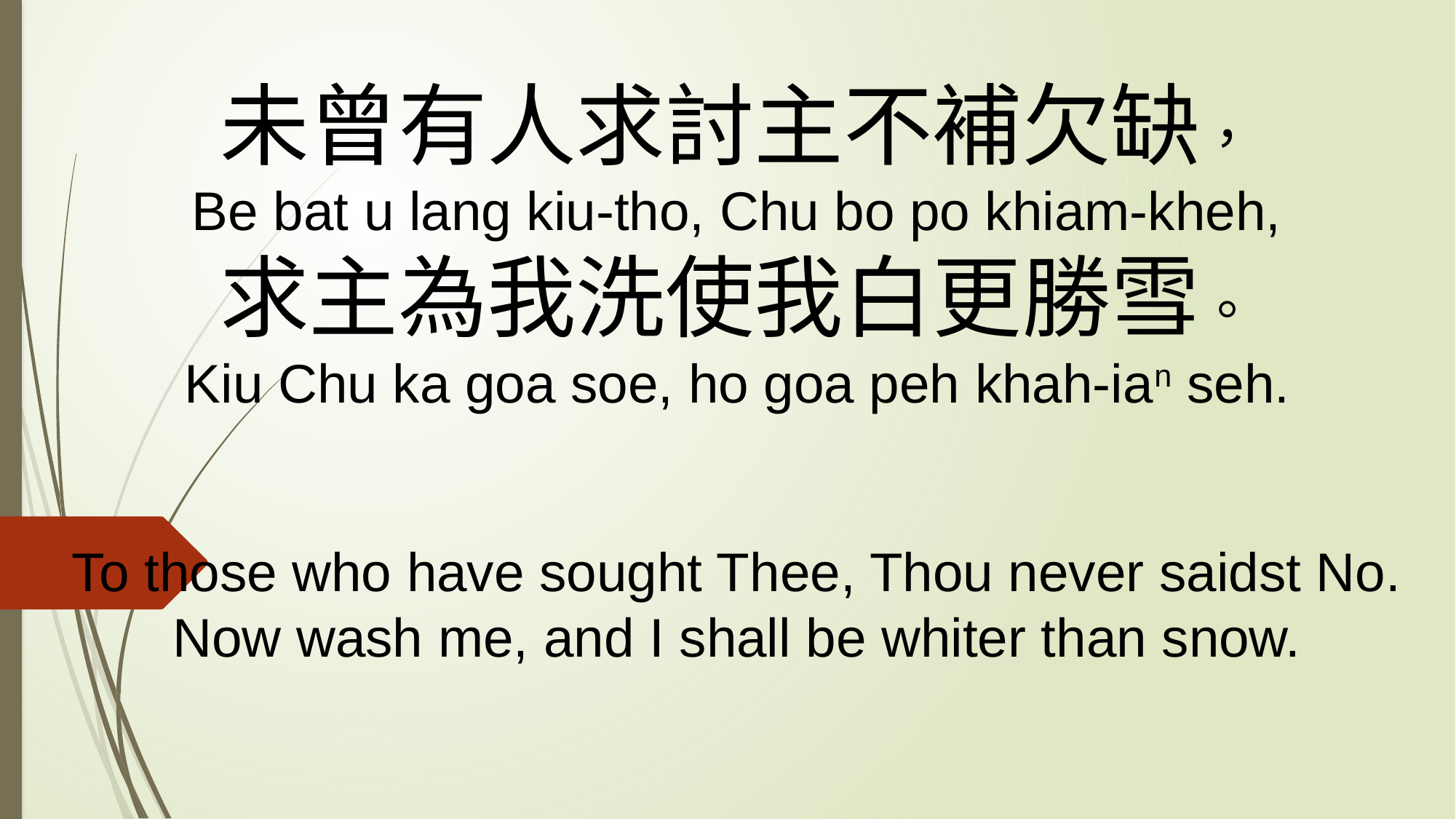

# 未曾有人求討主不補欠缺， Be bat u lang kiu-tho, Chu bo po khiam-kheh, 求主為我洗使我白更勝雪。 Kiu Chu ka goa soe, ho goa peh khah-ian seh. To those who have sought Thee, Thou never saidst No. Now wash me, and I shall be whiter than snow.